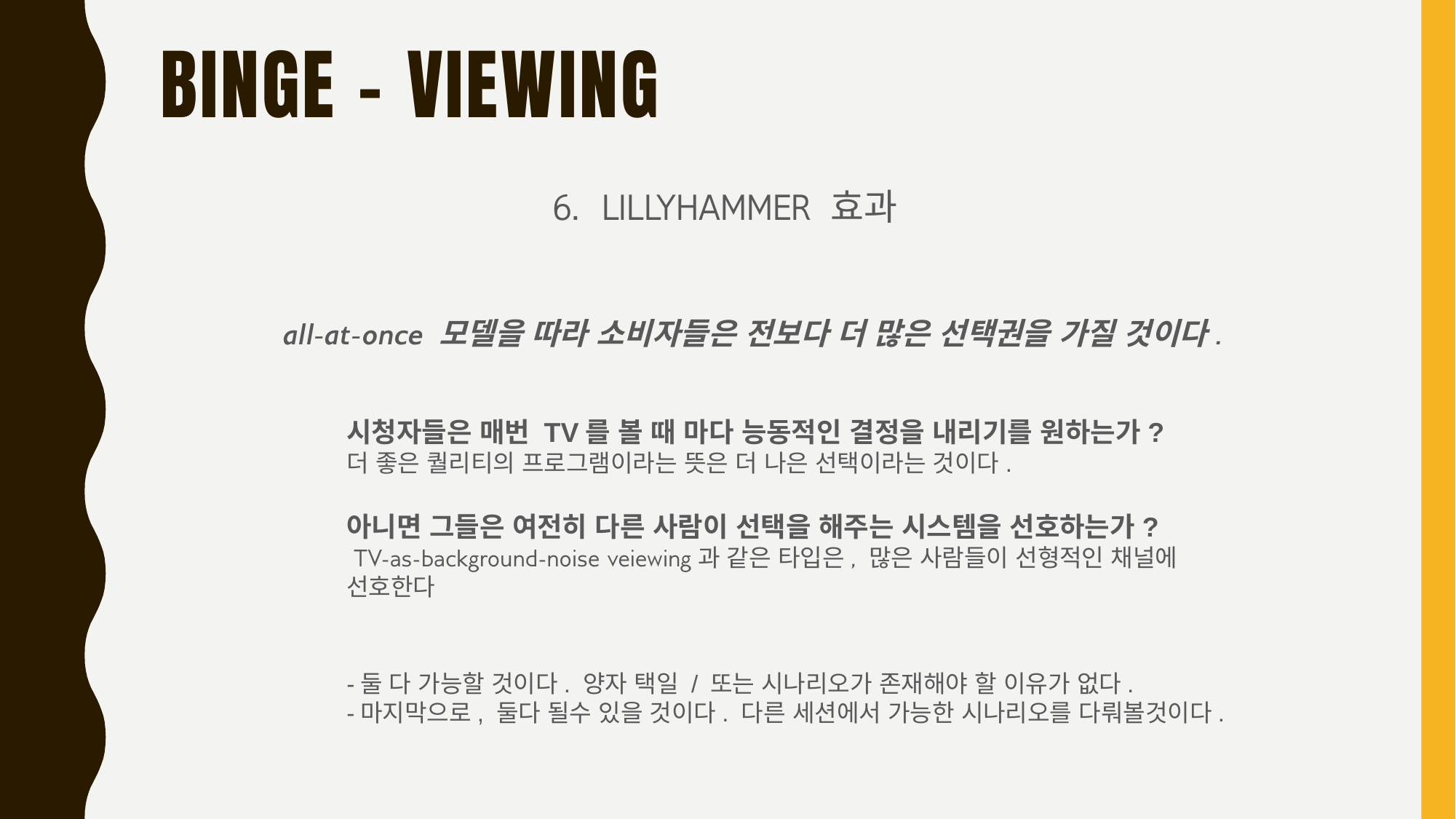

# Binge - viewing
6.  LILLYHAMMER 효과

all-at-once 모델을 따라 소비자들은 전보다 더 많은 선택권을 가질 것이다.
시청자들은 매번 TV를 볼 때 마다 능동적인 결정을 내리기를 원하는가?
더 좋은 퀄리티의 프로그램이라는 뜻은 더 나은 선택이라는 것이다.

아니면 그들은 여전히 다른 사람이 선택을 해주는 시스템을 선호하는가?
 TV-as-background-noise veiewing과 같은 타입은, 많은 사람들이 선형적인 채널에 선호한다

-둘 다 가능할 것이다. 양자 택일 / 또는 시나리오가 존재해야 할 이유가 없다.
-마지막으로, 둘다 될수 있을 것이다. 다른 세션에서 가능한 시나리오를 다뤄볼것이다.